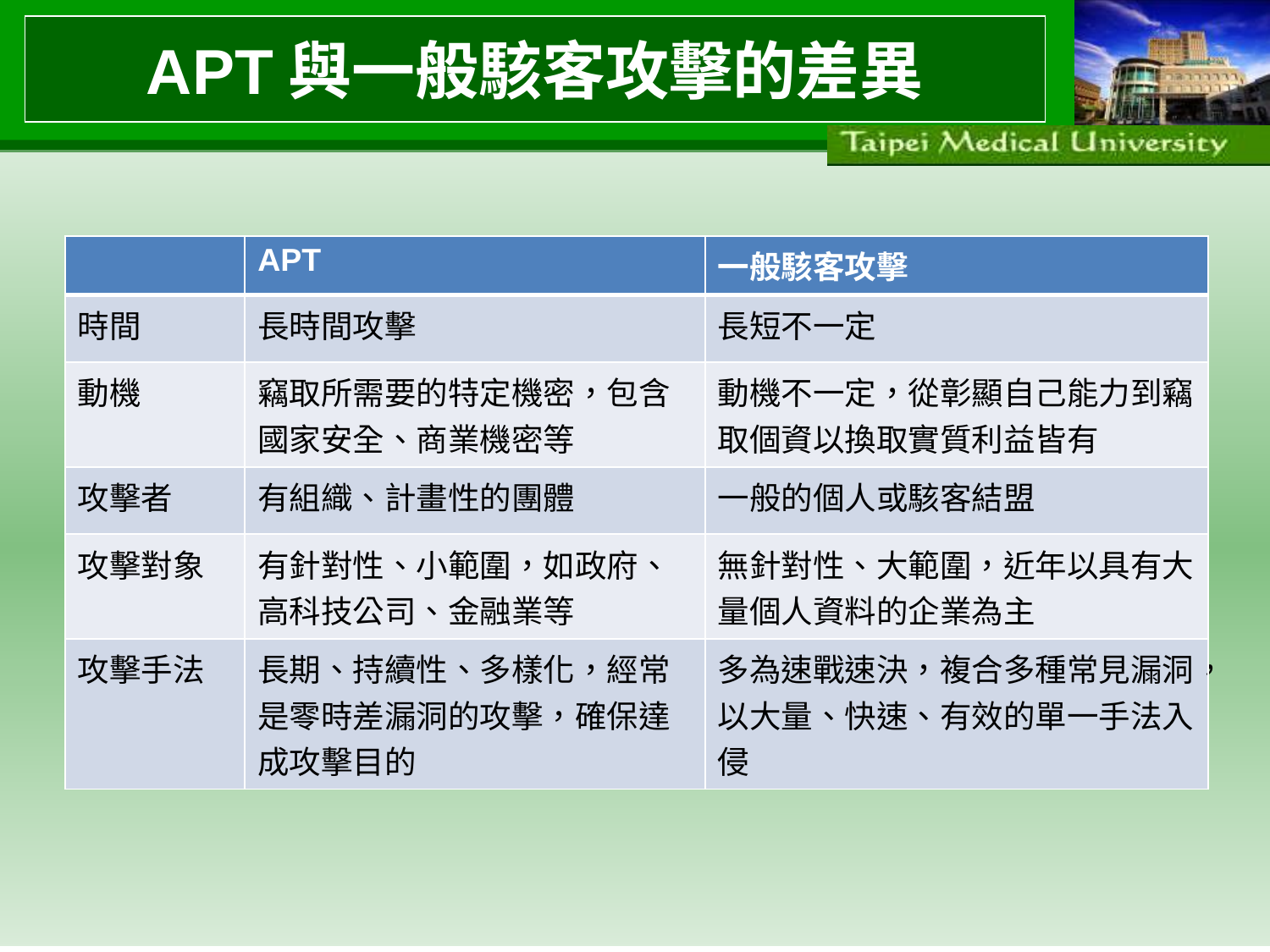

# APT與一般駭客攻擊的差異
|  | APT | 一般駭客攻擊 |
| --- | --- | --- |
| 時間 | 長時間攻擊 | 長短不一定 |
| 動機 | 竊取所需要的特定機密，包含國家安全、商業機密等 | 動機不一定，從彰顯自己能力到竊取個資以換取實質利益皆有 |
| 攻擊者 | 有組織、計畫性的團體 | 一般的個人或駭客結盟 |
| 攻擊對象 | 有針對性、小範圍，如政府、高科技公司、金融業等 | 無針對性、大範圍，近年以具有大量個人資料的企業為主 |
| 攻擊手法 | 長期、持續性、多樣化，經常是零時差漏洞的攻擊，確保達成攻擊目的 | 多為速戰速決，複合多種常見漏洞，以大量、快速、有效的單一手法入侵 |